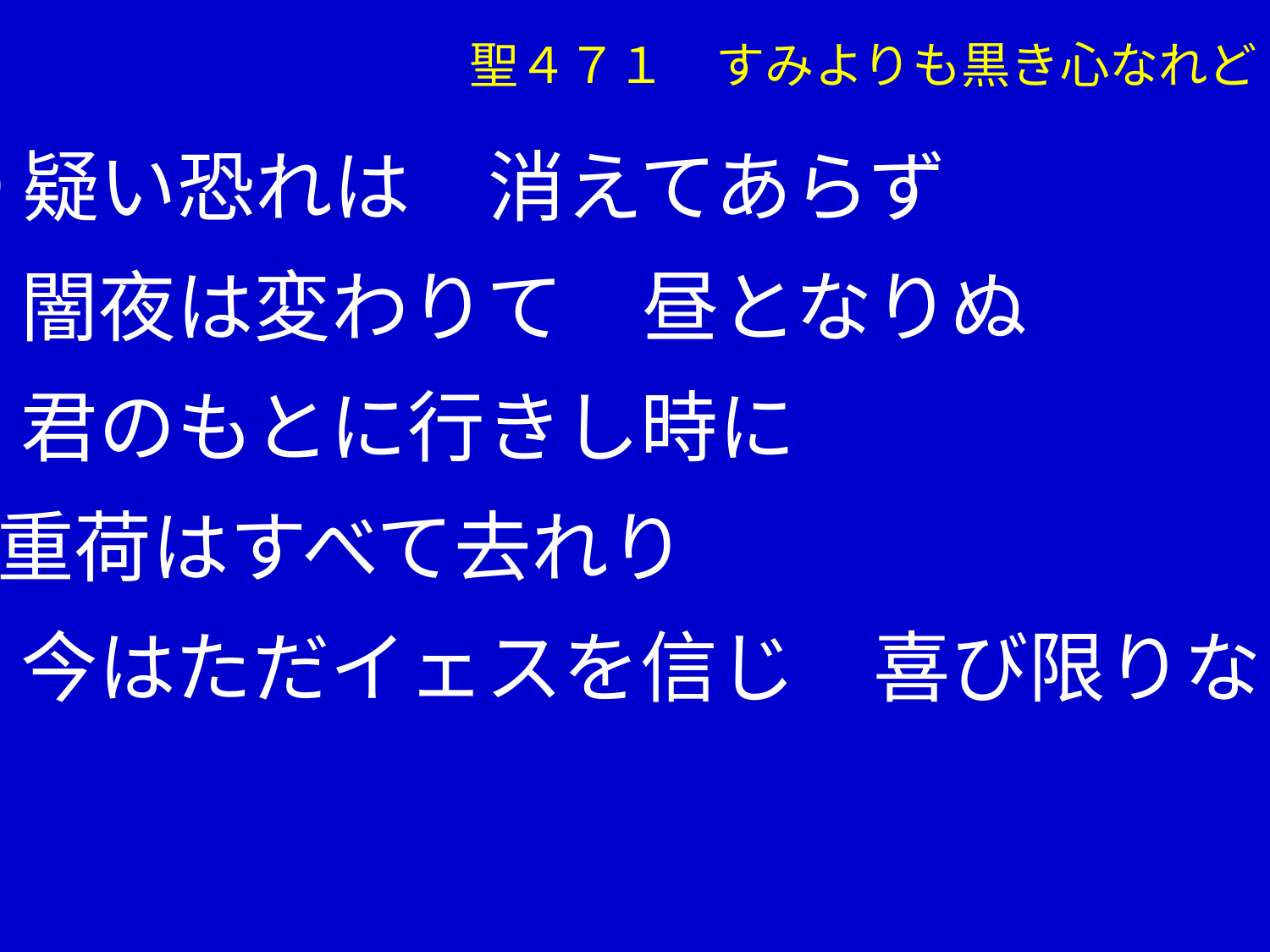

聖４７１　すみよりも黒き心なれど
②疑い恐れは　消えてあらず
　 闇夜は変わりて　昼となりぬ
　 君のもとに行きし時に
   重荷はすべて去れり
　 今はただイェスを信じ　喜び限りなし